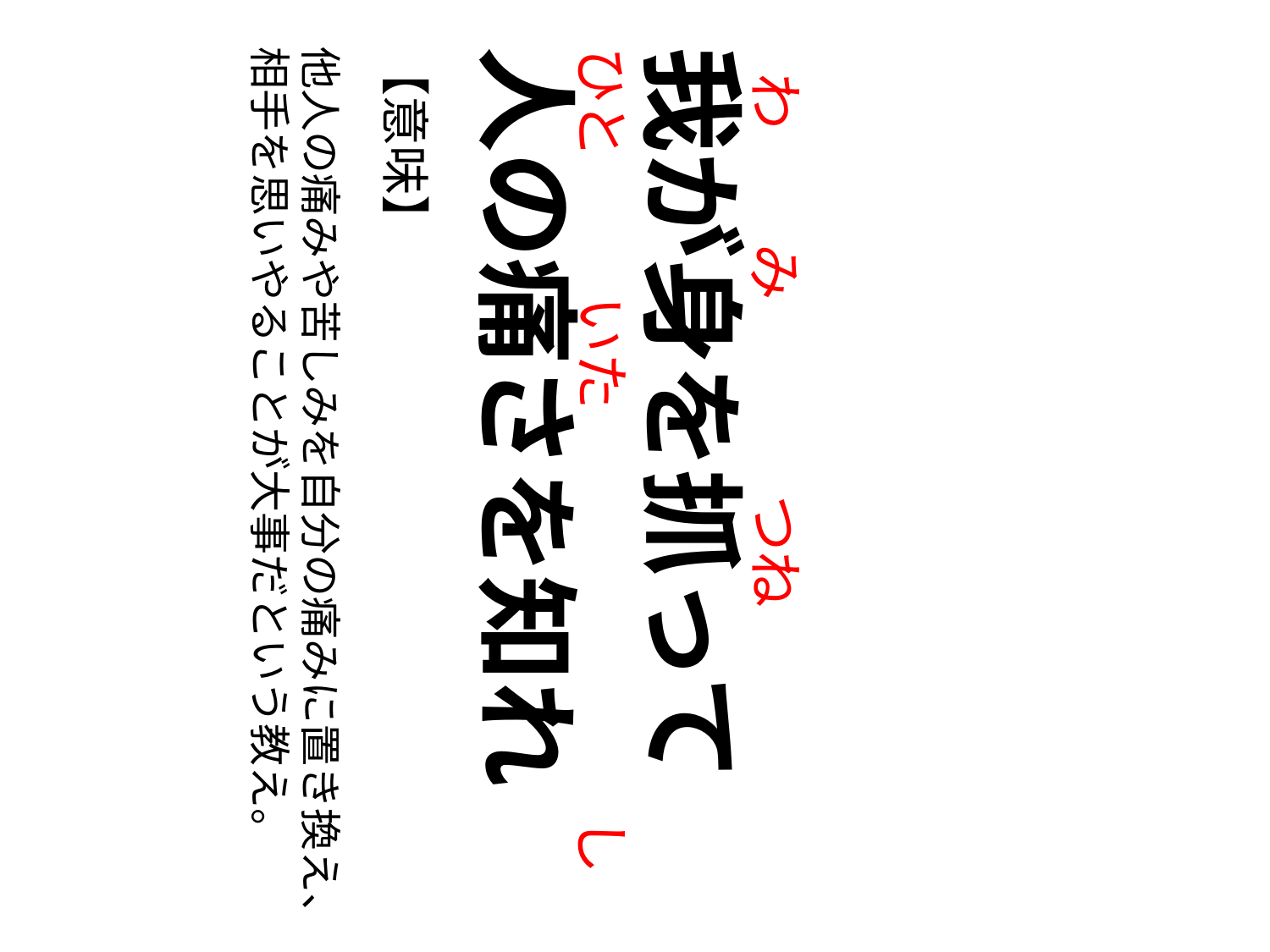

ひと　  　いた　　　　　　　 し
 わ         み　　　  つね
【意味】

他人の痛みや苦しみを自分の痛みに置き換え、相手を思いやることが大事だという教え。
人の痛さを知れ
我が身を抓って